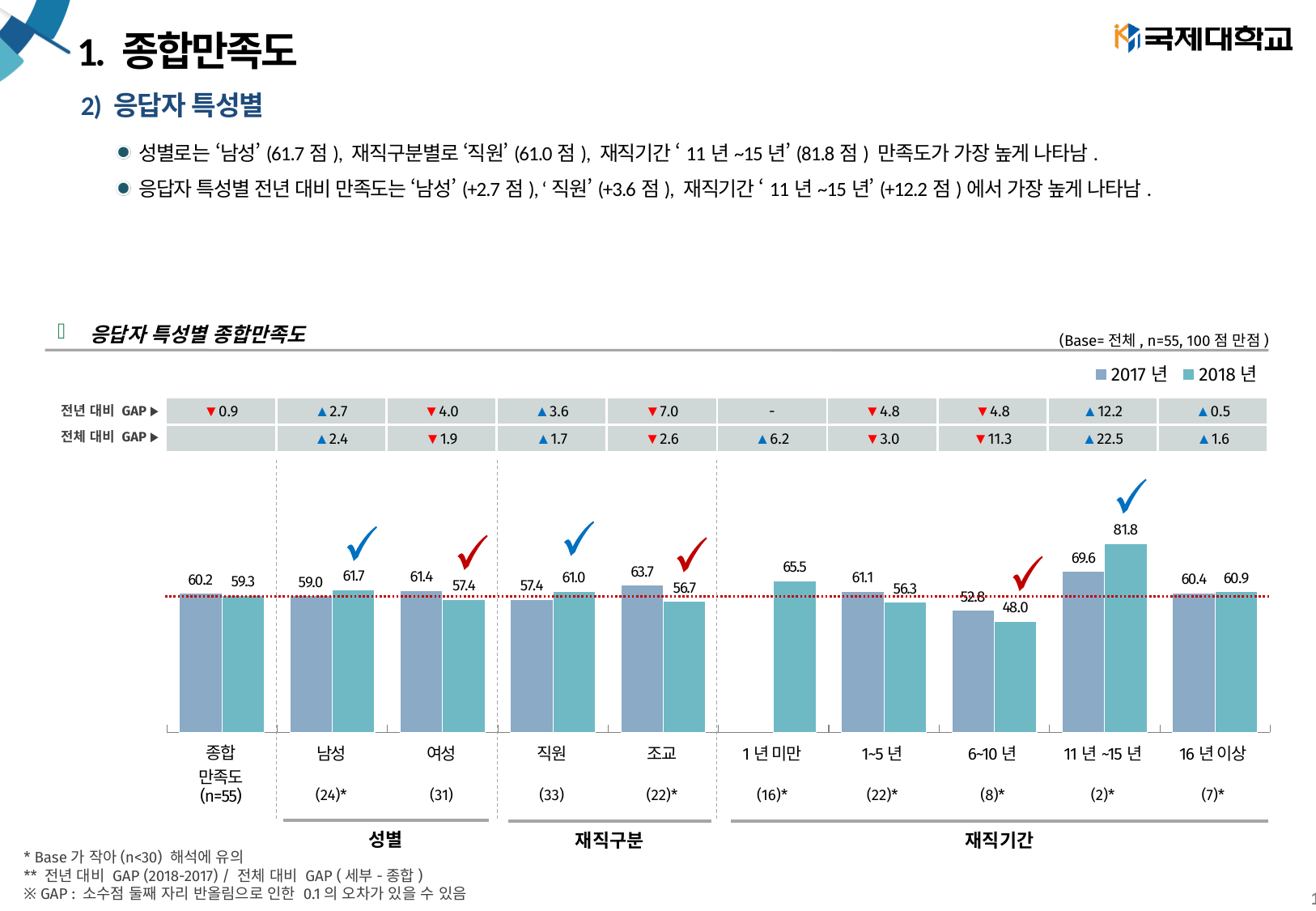

# 1. 종합만족도
2) 응답자 특성별
성별로는 ‘남성’(61.7점), 재직구분별로 ‘직원’(61.0점), 재직기간 ‘11년~15년’(81.8점) 만족도가 가장 높게 나타남.
응답자 특성별 전년 대비 만족도는 ‘남성’(+2.7점), ‘직원’(+3.6점), 재직기간 ‘11년~15년’(+12.2점)에서 가장 높게 나타남.
응답자 특성별 종합만족도
(Base=전체, n=55, 100점 만점)

### Chart

| Category | 2017년 | 2018년 |
|---|---|---|
| 전체 | 60.235715860418246 | 59.28991263363508 |
| 남성 | 59.01737062966903 | 61.667800756197586 |
| 여성 | 61.41598780270657 | 57.44896699036089 |
| 직원 | 57.441730478516206 | 61.01368153460718 |
| 조교수 | 63.728197587795826 | 56.70425928217694 |
| 1년 미만 | None | 65.5370497555431 |
| 1~5년 | 61.12536375661375 | 56.29379301252863 |
| 6~10년 | 52.84161070411071 | 47.9898234003501 |
| 11~15년 | 69.64253027065527 | 81.8053647732643 |
| 16년 이상 | 60.36846086012752 | 60.90851939089723 |
| ▼0.9 | ▲2.7 | ▼4.0 | ▲3.6 | ▼7.0 | - | ▼4.8 | ▼4.8 | ▲12.2 | ▲0.5 |
| --- | --- | --- | --- | --- | --- | --- | --- | --- | --- |
|  | ▲2.4 | ▼1.9 | ▲1.7 | ▼2.6 | ▲6.2 | ▼3.0 | ▼11.3 | ▲22.5 | ▲1.6 |
전년 대비 GAP ▶
전체 대비 GAP ▶

| 종합 만족도 | 남성 | 여성 | 직원 | 조교 | 1년 미만 | 1~5년 | 6~10년 | 11년~15년 | 16년 이상 |
| --- | --- | --- | --- | --- | --- | --- | --- | --- | --- |
| (n=55) | (24)\* | (31) | (33) | (22)\* | (16)\* | (22)\* | (8)\* | (2)\* | (7)\* |
| 성별 |
| --- |
| 재직구분 |
| --- |
| 재직기간 |
| --- |
* Base가 작아(n<30) 해석에 유의
** 전년 대비 GAP (2018-2017) / 전체 대비 GAP (세부-종합)
※ GAP : 소수점 둘째 자리 반올림으로 인한 0.1의 오차가 있을 수 있음